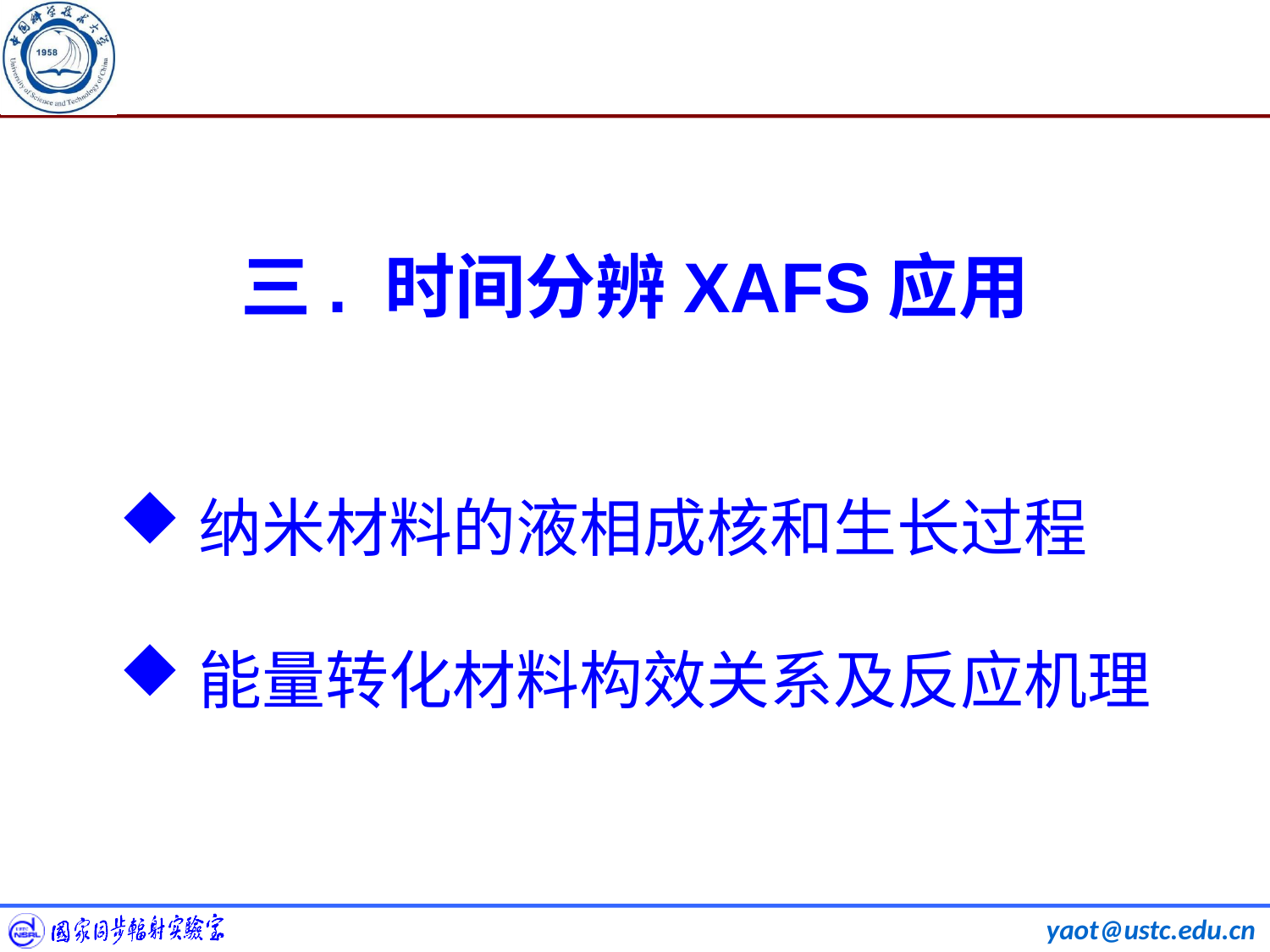

三. 时间分辨XAFS应用

纳米材料的液相成核和生长过程
能量转化材料构效关系及反应机理